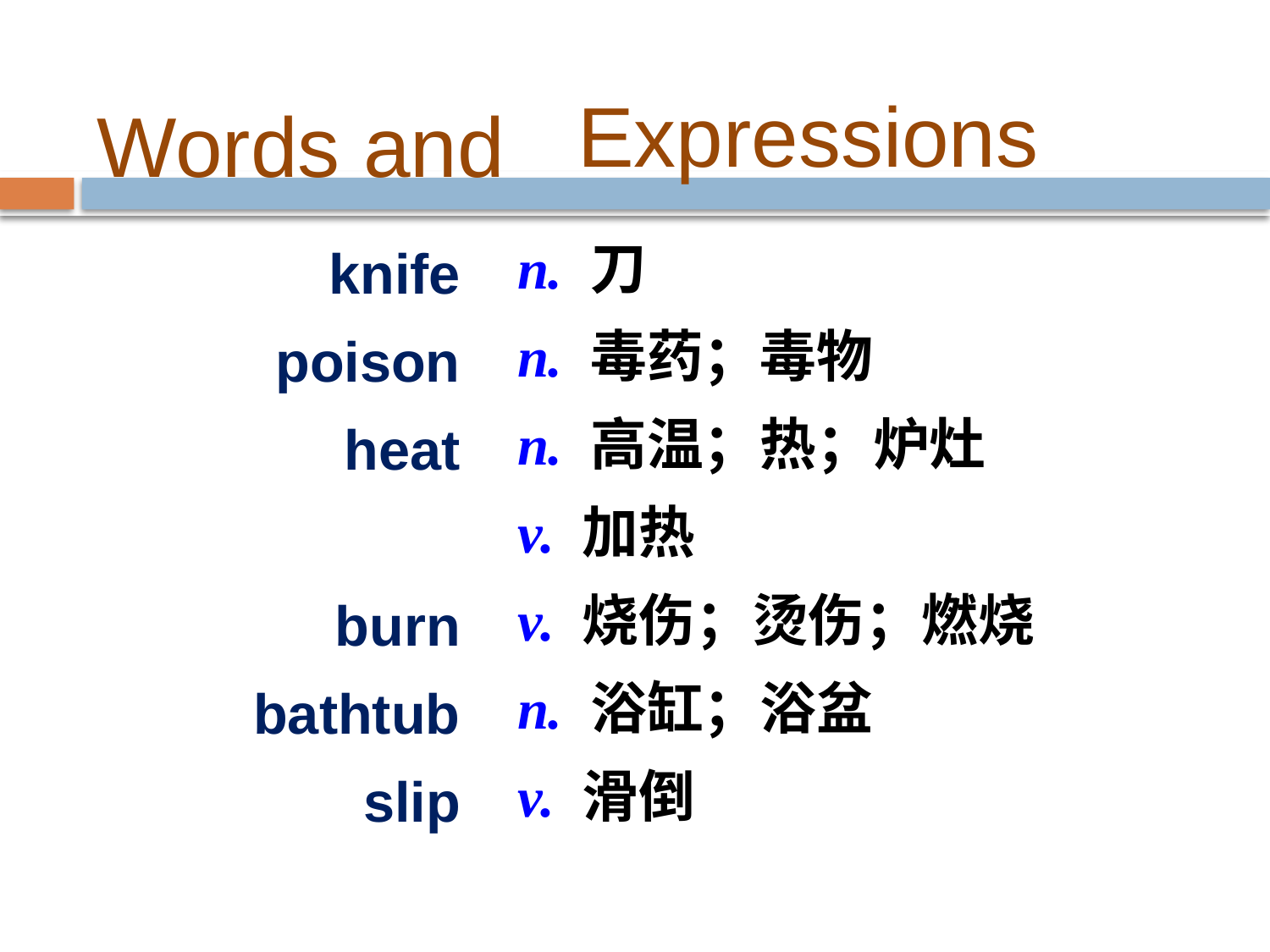

Expressions
Words and
n. 刀
n. 毒药；毒物
n. 高温；热；炉灶
v. 加热
v. 烧伤；烫伤；燃烧
n. 浴缸；浴盆
v. 滑倒
knife
poison
heat

burn
bathtub
slip